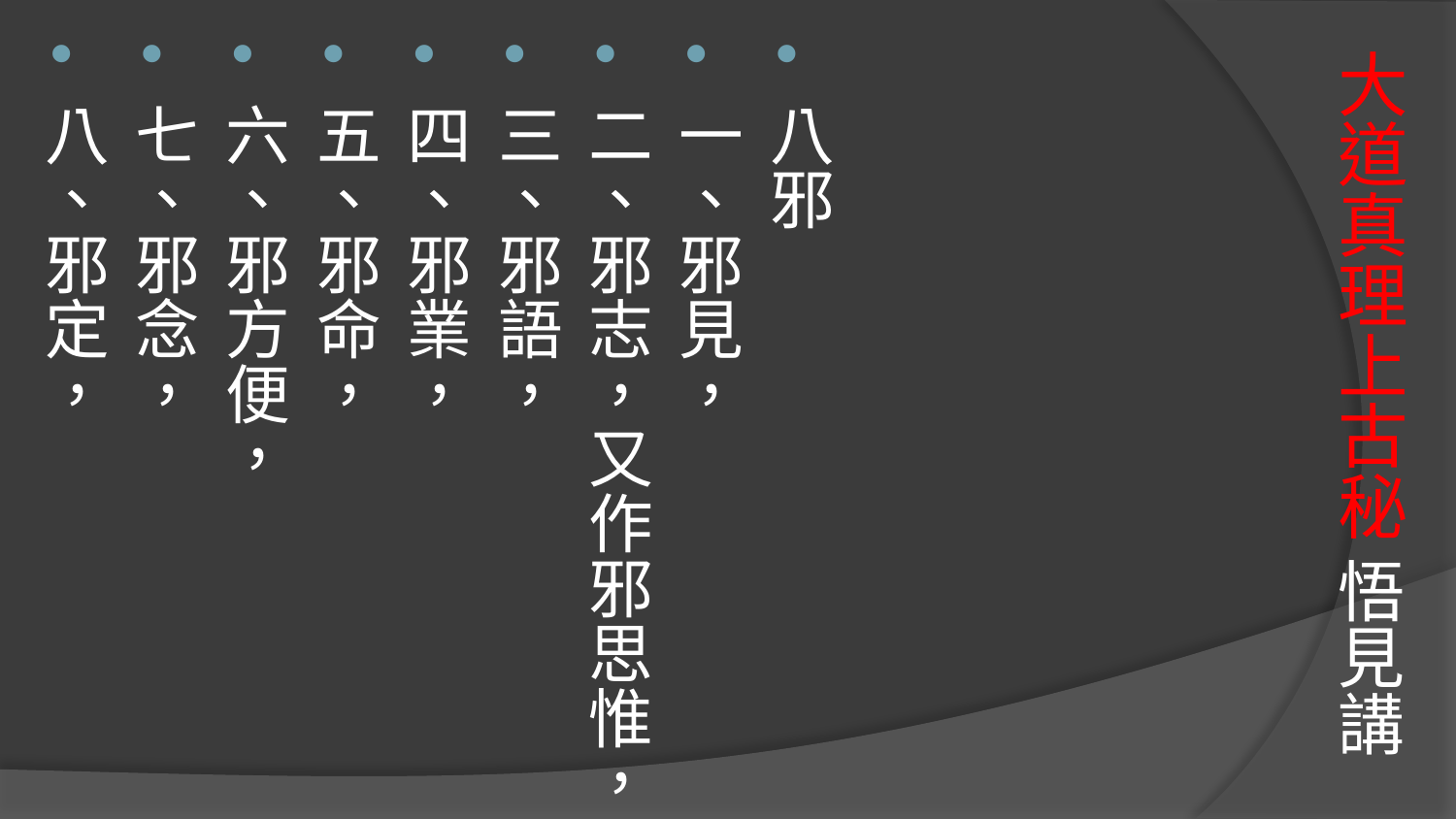

# 大道真理上古秘 悟見講
八邪
一、邪見，
二、邪志，又作邪思惟，
三、邪語，
四、邪業，
五、邪命，
六、邪方便，
七、邪念，
八、邪定，